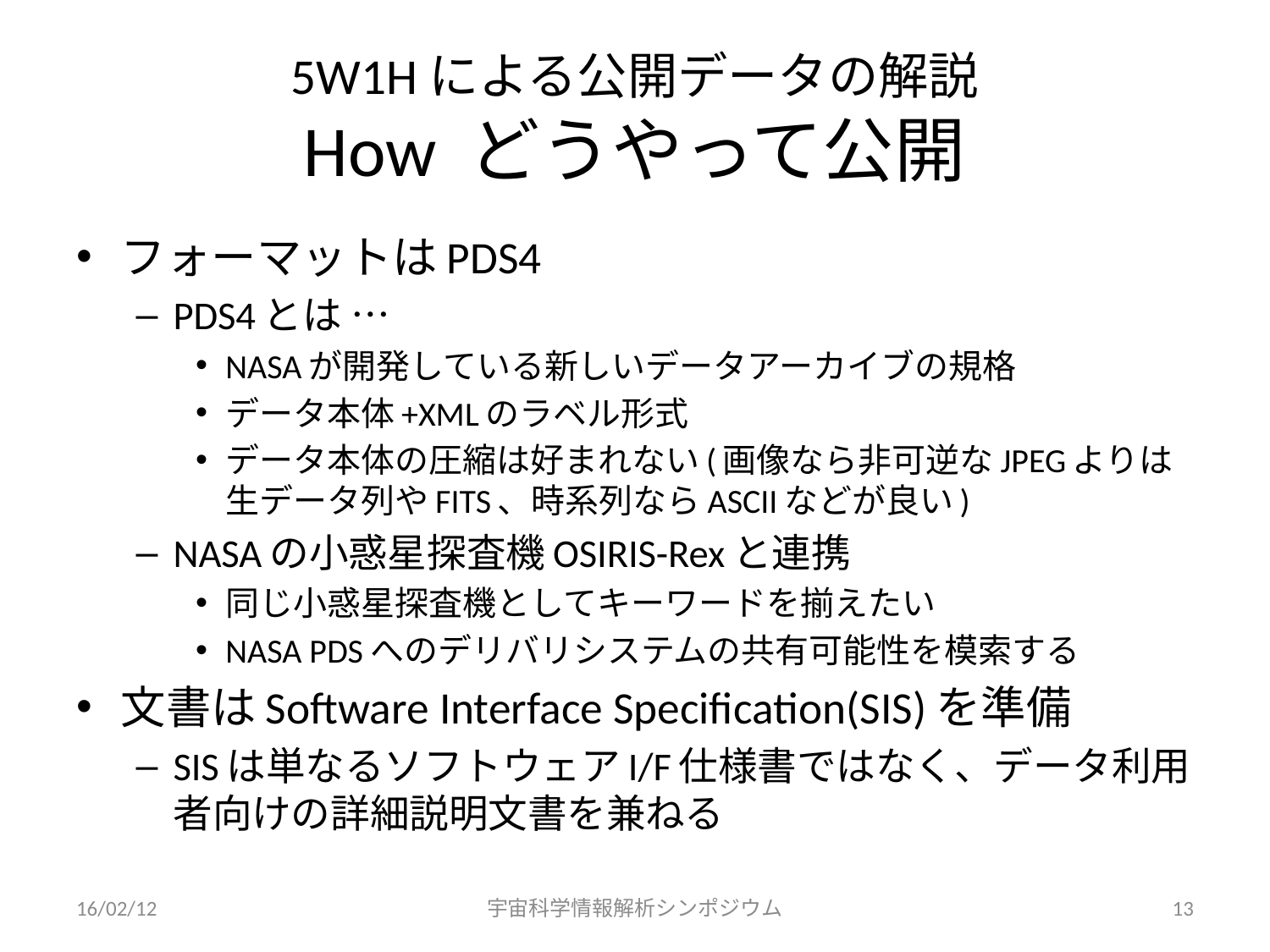

# 5W1Hによる公開データの解説 How どうやって公開
フォーマットはPDS4
PDS4とは …
NASAが開発している新しいデータアーカイブの規格
データ本体+XMLのラベル形式
データ本体の圧縮は好まれない(画像なら非可逆なJPEGよりは生データ列やFITS、時系列ならASCIIなどが良い)
NASAの小惑星探査機OSIRIS-Rexと連携
同じ小惑星探査機としてキーワードを揃えたい
NASA PDSへのデリバリシステムの共有可能性を模索する
文書はSoftware Interface Specification(SIS)を準備
SISは単なるソフトウェアI/F仕様書ではなく、データ利用者向けの詳細説明文書を兼ねる

16/02/12
宇宙科学情報解析シンポジウム
13